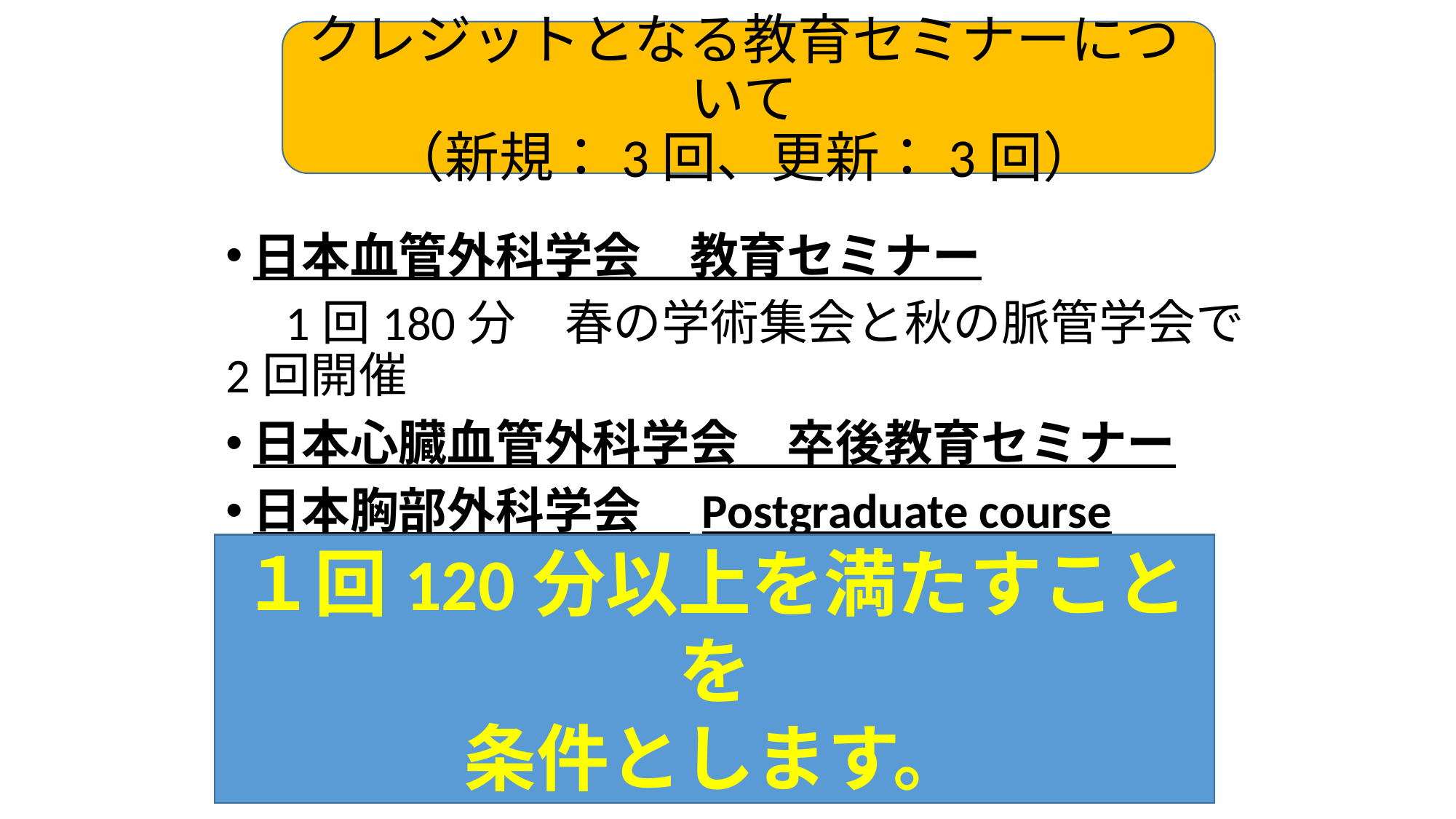

# クレジットとなる教育セミナーについて （新規：3回、更新：3回）

日本血管外科学会　教育セミナー
　1回180分　春の学術集会と秋の脈管学会で2回開催
日本心臓血管外科学会　卒後教育セミナー
日本胸部外科学会　Postgraduate course
１回120分以上を満たすことを
条件とします。